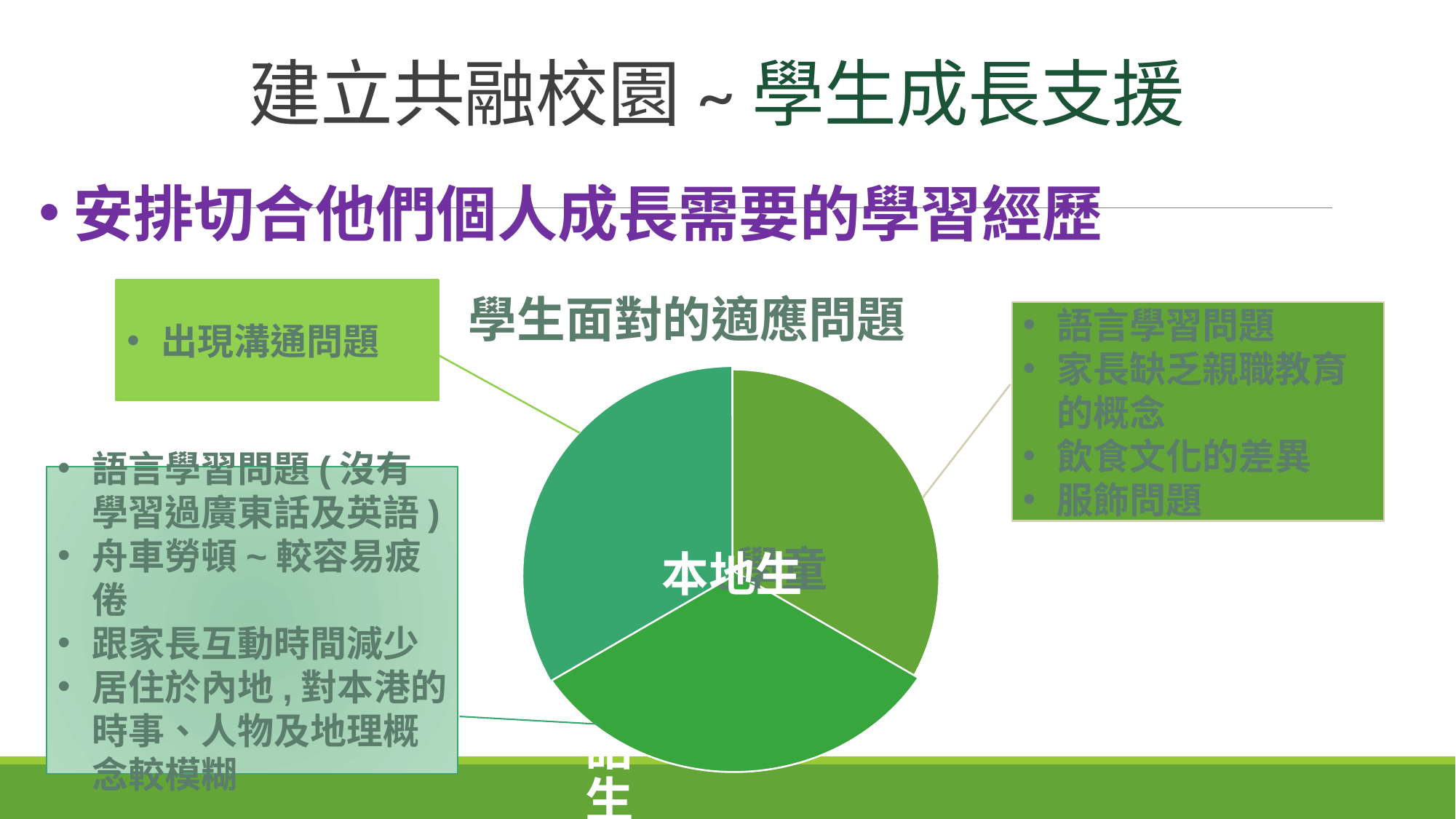

# 建立共融校園~學生成長支援
安排切合他們個人成長需要的學習經歷
出現溝通問題
學生面對的適應問題
語言學習問題
家長缺乏親職教育的概念
飲食文化的差異
服飾問題
非華語生
跨境學童
本地生
語言學習問題(沒有學習過廣東話及英語)
舟車勞頓~較容易疲倦
跟家長互動時間減少
居住於內地,對本港的時事、人物及地理概念較模糊